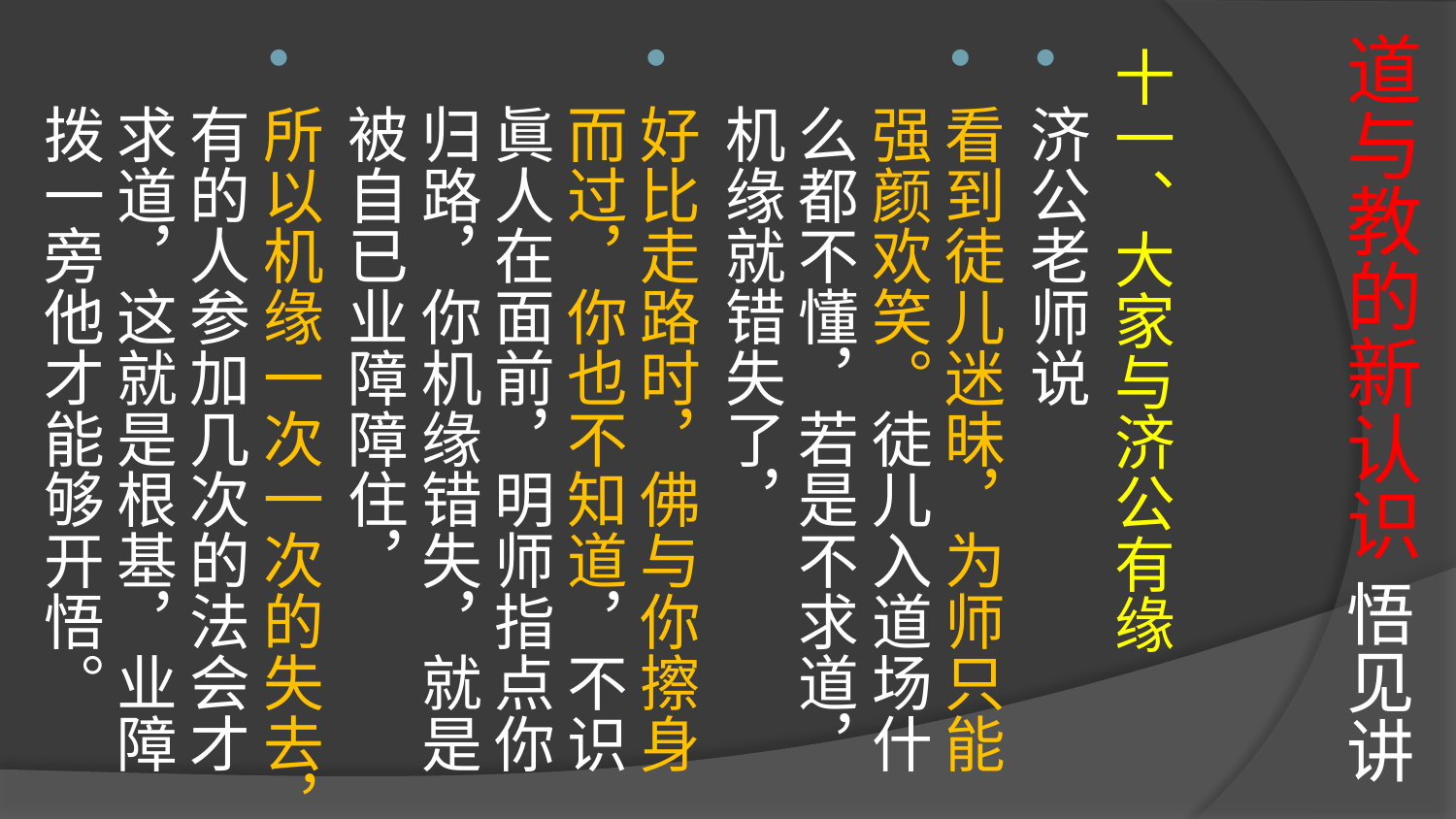

# 道与教的新认识 悟见讲
十一、大家与济公有缘
济公老师说
看到徒儿迷昧，为师只能强颜欢笑。徒儿入道场什么都不懂，若是不求道，机缘就错失了，
好比走路时，佛与你擦身而过，你也不知道，不识眞人在面前，明师指点你归路，你机缘错失，就是被自已业障障住，
所以机缘一次一次的失去，有的人参加几次的法会才求道，这就是根基，业障拨一旁他才能够开悟。